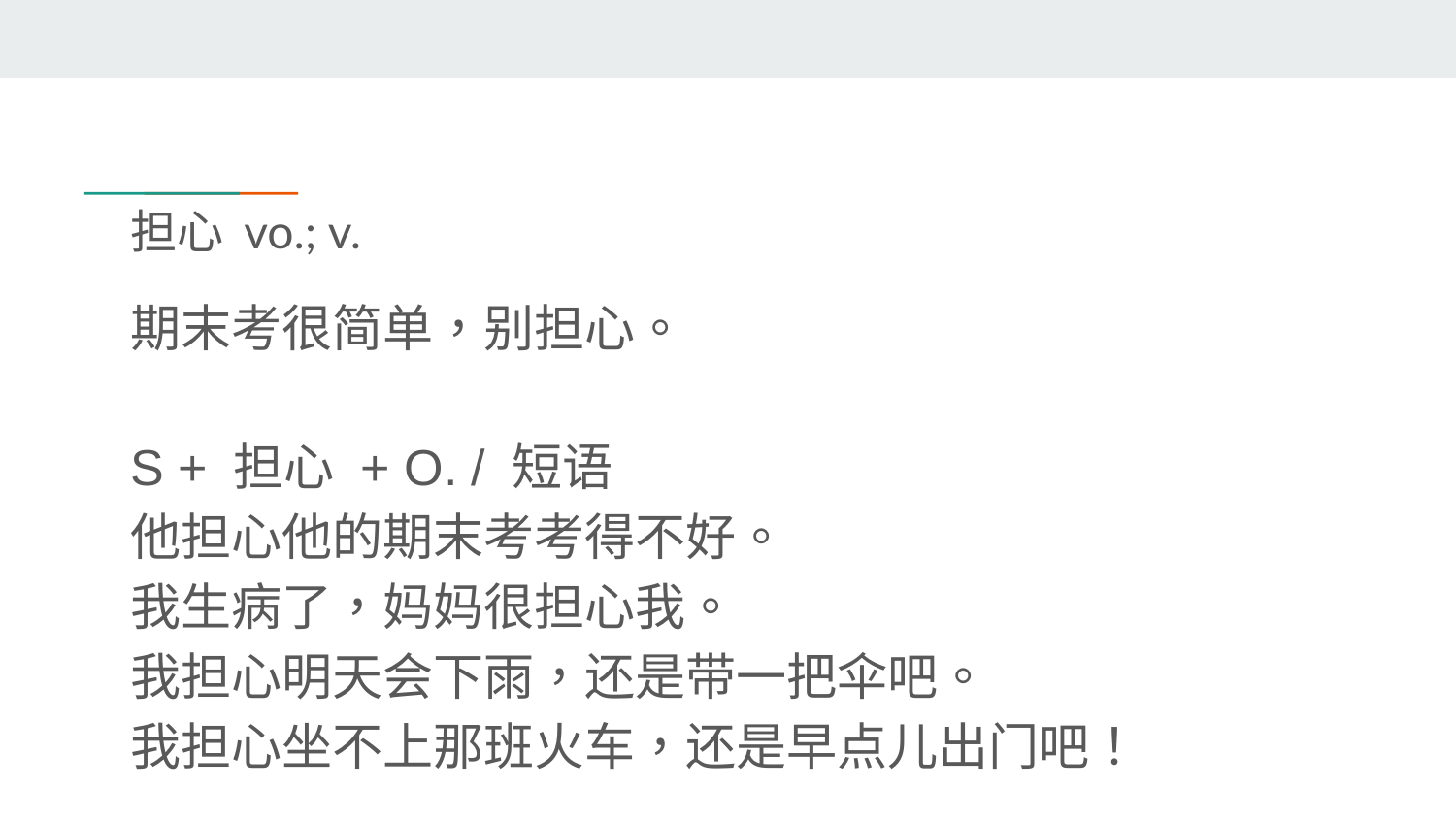

# 担心 vo.; v.

期末考很简单，别担心。

S + 担心 + O. / 短语
他担心他的期末考考得不好。
我生病了，妈妈很担心我。
我担心明天会下雨，还是带一把伞吧。
我担心坐不上那班火车，还是早点儿出门吧！